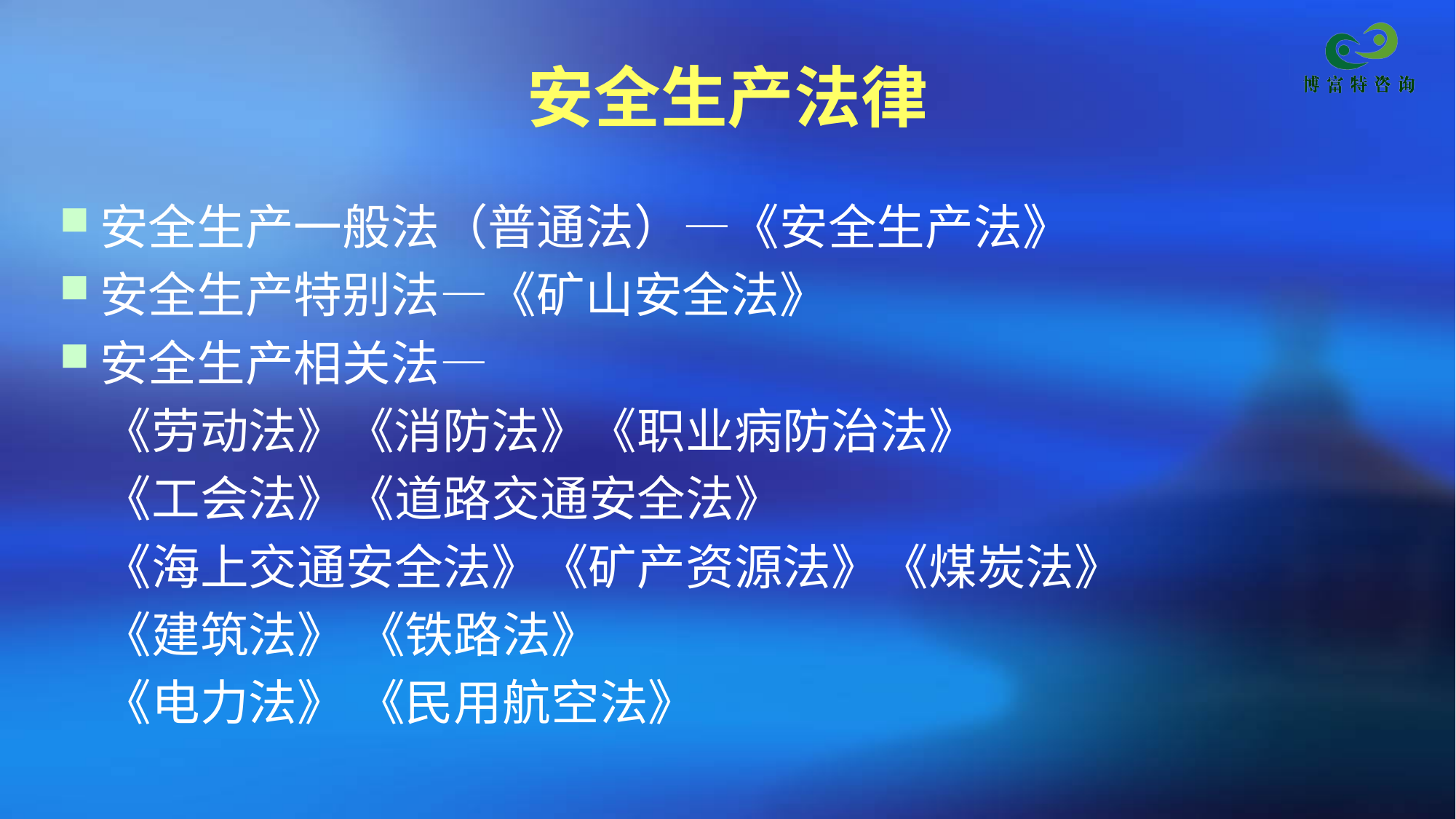

# 安全生产法律
安全生产一般法（普通法）—《安全生产法》
安全生产特别法—《矿山安全法》
安全生产相关法—
   《劳动法》《消防法》《职业病防治法》
   《工会法》《道路交通安全法》
   《海上交通安全法》《矿产资源法》《煤炭法》
   《建筑法》 《铁路法》
   《电力法》 《民用航空法》